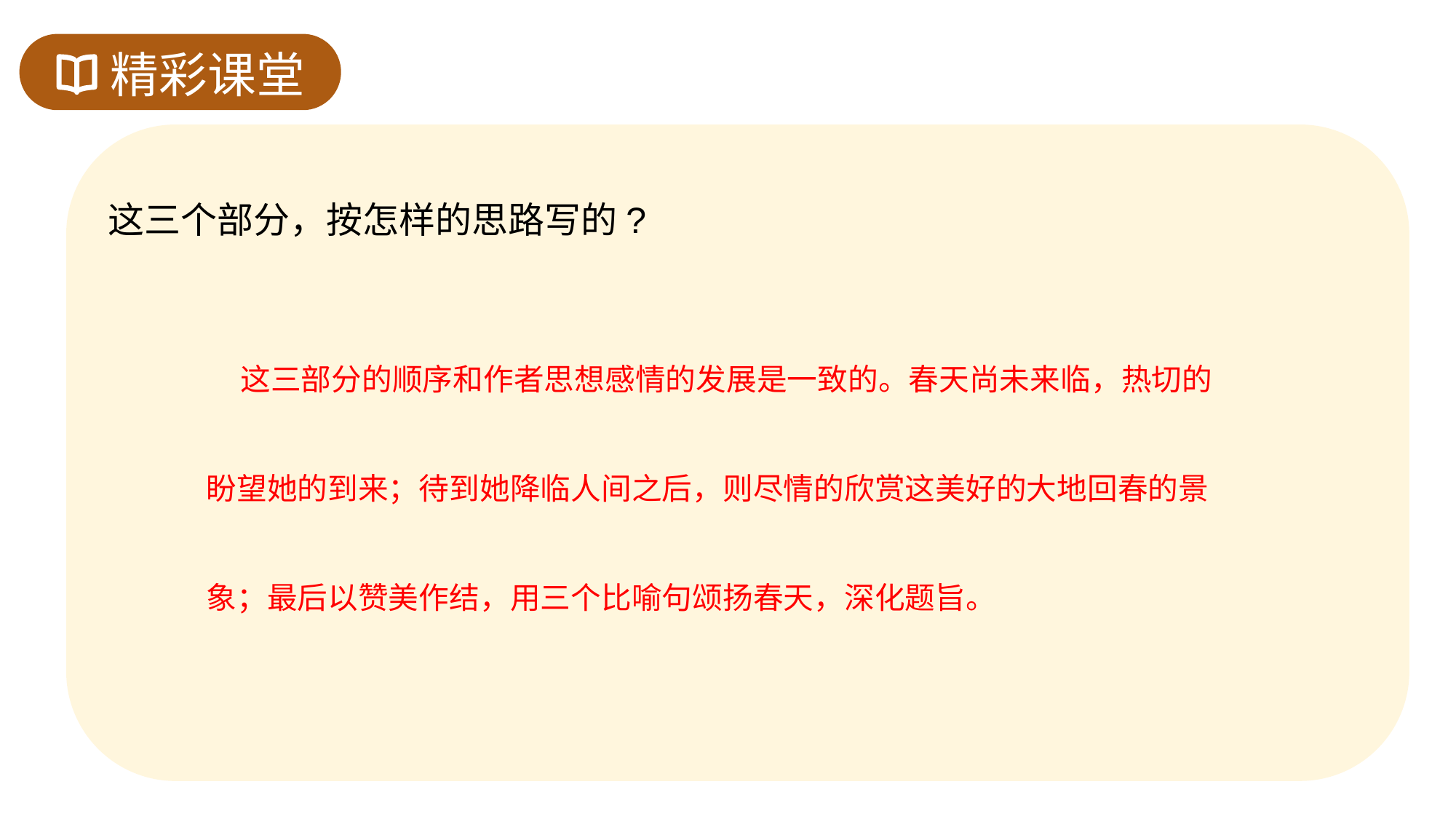

精彩课堂

这三个部分，按怎样的思路写的?
    这三部分的顺序和作者思想感情的发展是一致的。春天尚未来临，热切的盼望她的到来；待到她降临人间之后，则尽情的欣赏这美好的大地回春的景象；最后以赞美作结，用三个比喻句颂扬春天，深化题旨。